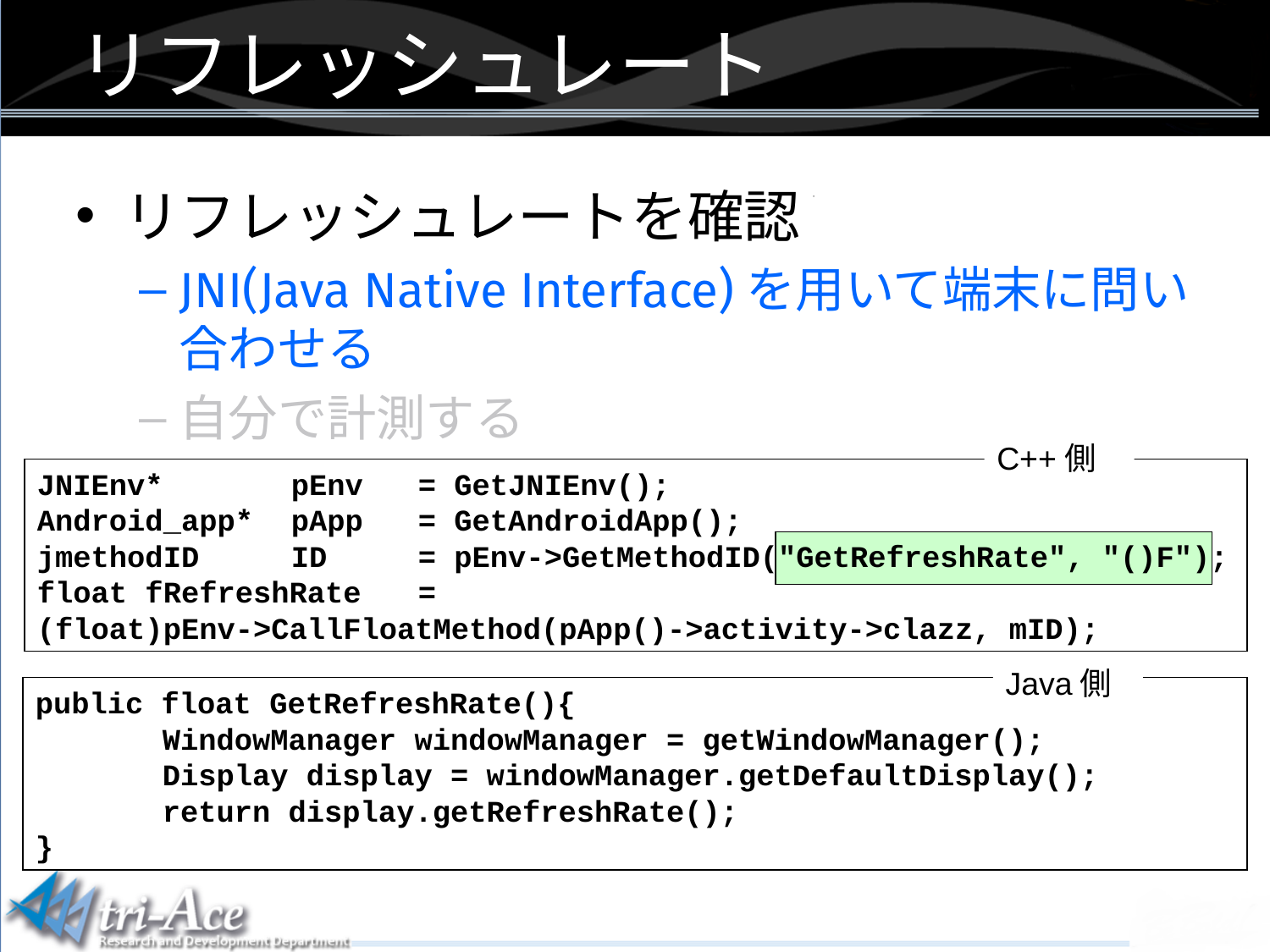

リフレッシュレート
リフレッシュレートを確認
JNI(Java Native Interface)を用いて端末に問い合わせる
自分で計測する
C++側
JNIEnv* 	pEnv	= GetJNIEnv();
Android_app*	pApp	= GetAndroidApp();
jmethodID 	ID	= pEnv->GetMethodID("GetRefreshRate", "()F");
float fRefreshRate	=
(float)pEnv->CallFloatMethod(pApp()->activity->clazz, mID);

Java側
public float GetRefreshRate(){
	WindowManager windowManager = getWindowManager();
	Display display = windowManager.getDefaultDisplay();
	return display.getRefreshRate();
}